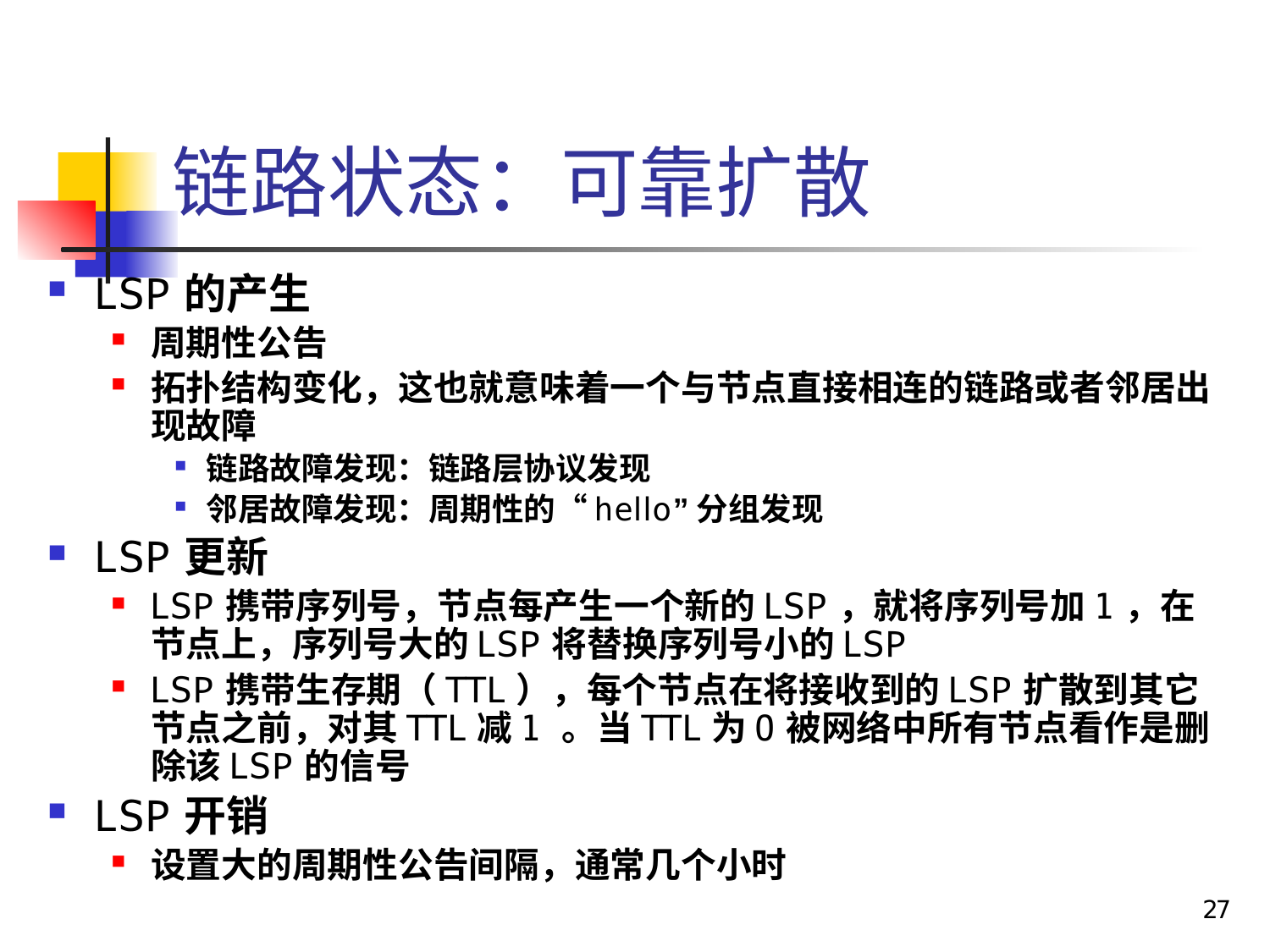

# 链路状态：可靠扩散
LSP的产生
周期性公告
拓扑结构变化，这也就意味着一个与节点直接相连的链路或者邻居出现故障
链路故障发现：链路层协议发现
邻居故障发现：周期性的“hello”分组发现
LSP更新
LSP携带序列号，节点每产生一个新的LSP，就将序列号加1，在节点上，序列号大的LSP将替换序列号小的LSP
LSP携带生存期（TTL），每个节点在将接收到的LSP扩散到其它节点之前，对其TTL减1 。当TTL为0被网络中所有节点看作是删除该LSP的信号
LSP开销
设置大的周期性公告间隔，通常几个小时
27